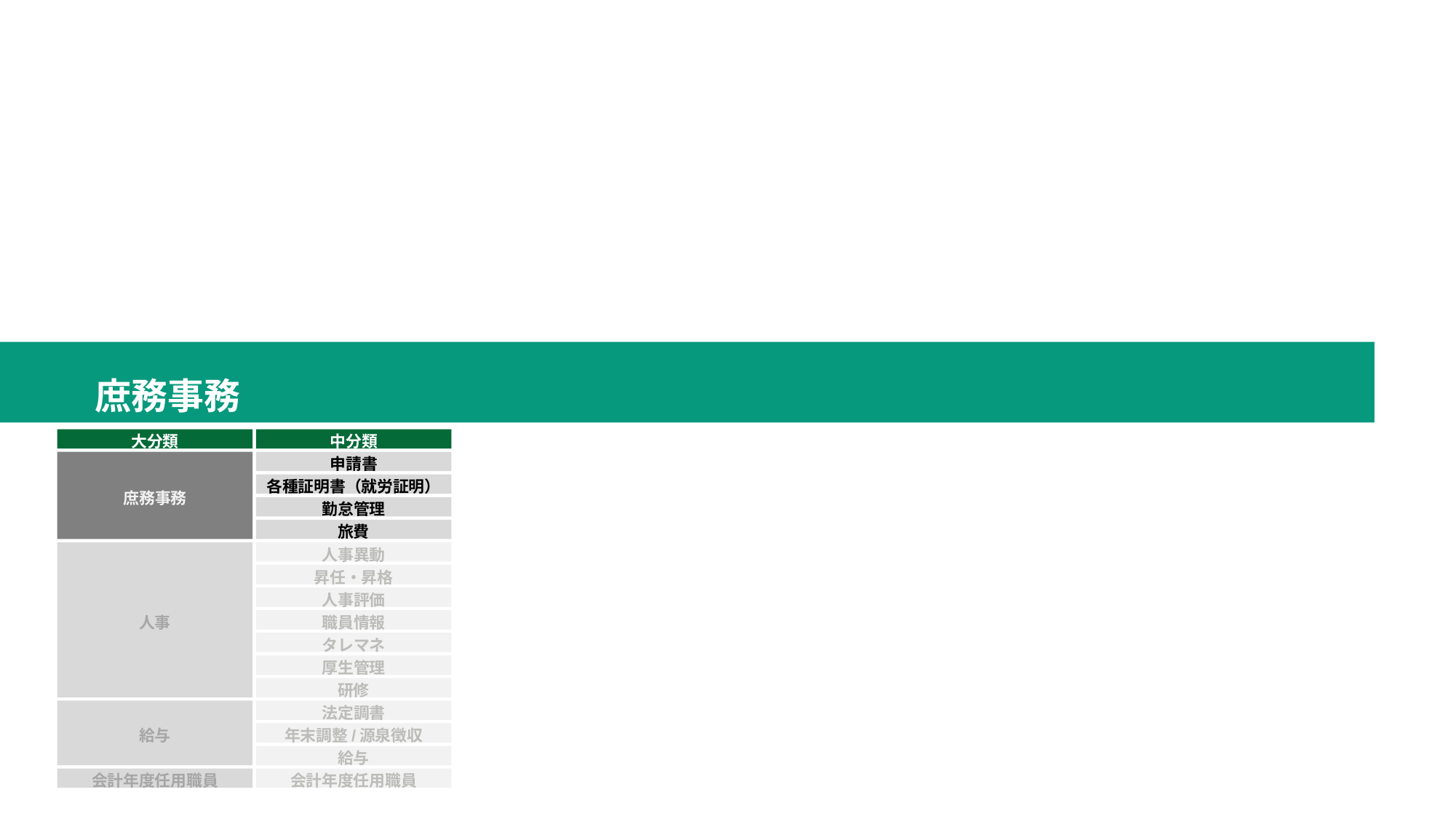

# 庶務事務
大分類
中分類
庶務事務
申請書
各種証明書（就労証明）
勤怠管理
旅費
人事
人事異動
昇任・昇格
人事評価
職員情報
タレマネ
厚生管理
研修
給与
法定調書
年末調整/源泉徴収
給与
会計年度任用職員
会計年度任用職員